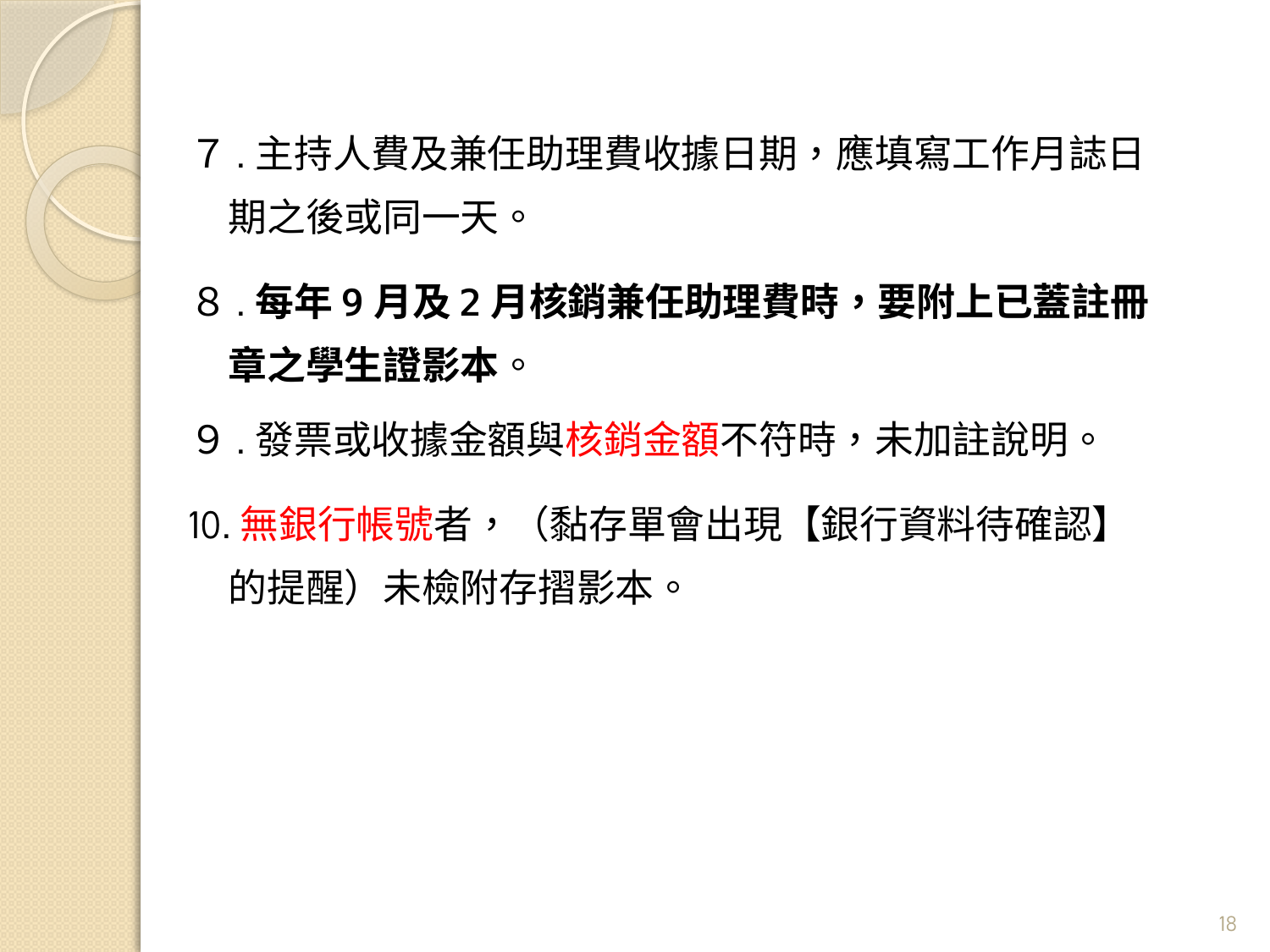

７.主持人費及兼任助理費收據日期，應填寫工作月誌日期之後或同一天。
８.每年9月及2月核銷兼任助理費時，要附上已蓋註冊章之學生證影本。
９.發票或收據金額與核銷金額不符時，未加註說明。
10.無銀行帳號者，（黏存單會出現【銀行資料待確認】的提醒）未檢附存摺影本。

18